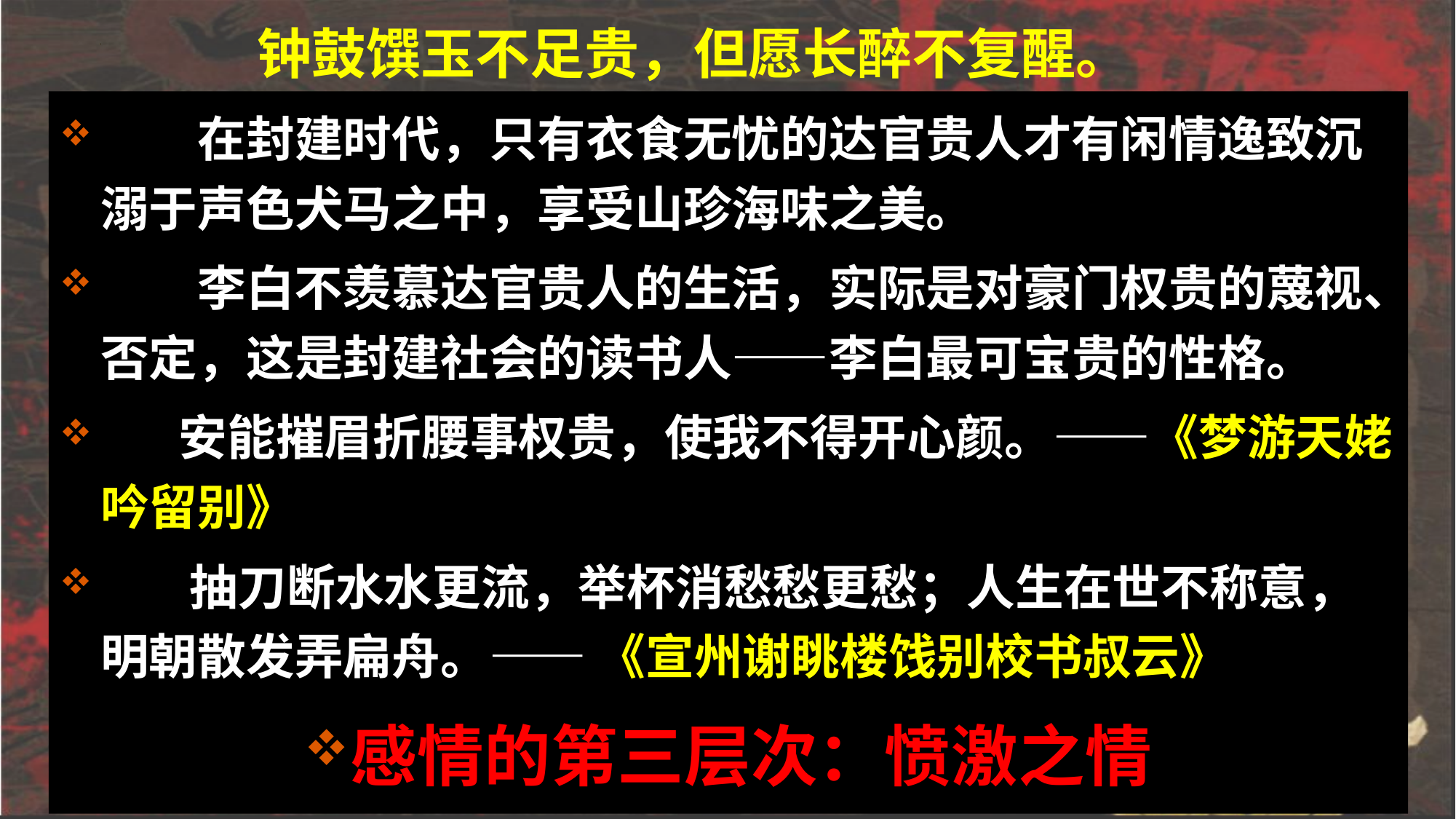

# 钟鼓馔玉不足贵，但愿长醉不复醒。
　　在封建时代，只有衣食无忧的达官贵人才有闲情逸致沉溺于声色犬马之中，享受山珍海味之美。
　　李白不羡慕达官贵人的生活，实际是对豪门权贵的蔑视、否定，这是封建社会的读书人——李白最可宝贵的性格。
      安能摧眉折腰事权贵，使我不得开心颜。——《梦游天姥吟留别》
       抽刀断水水更流，举杯消愁愁更愁；人生在世不称意，明朝散发弄扁舟。—— 《宣州谢眺楼饯别校书叔云》
感情的第三层次：愤激之情